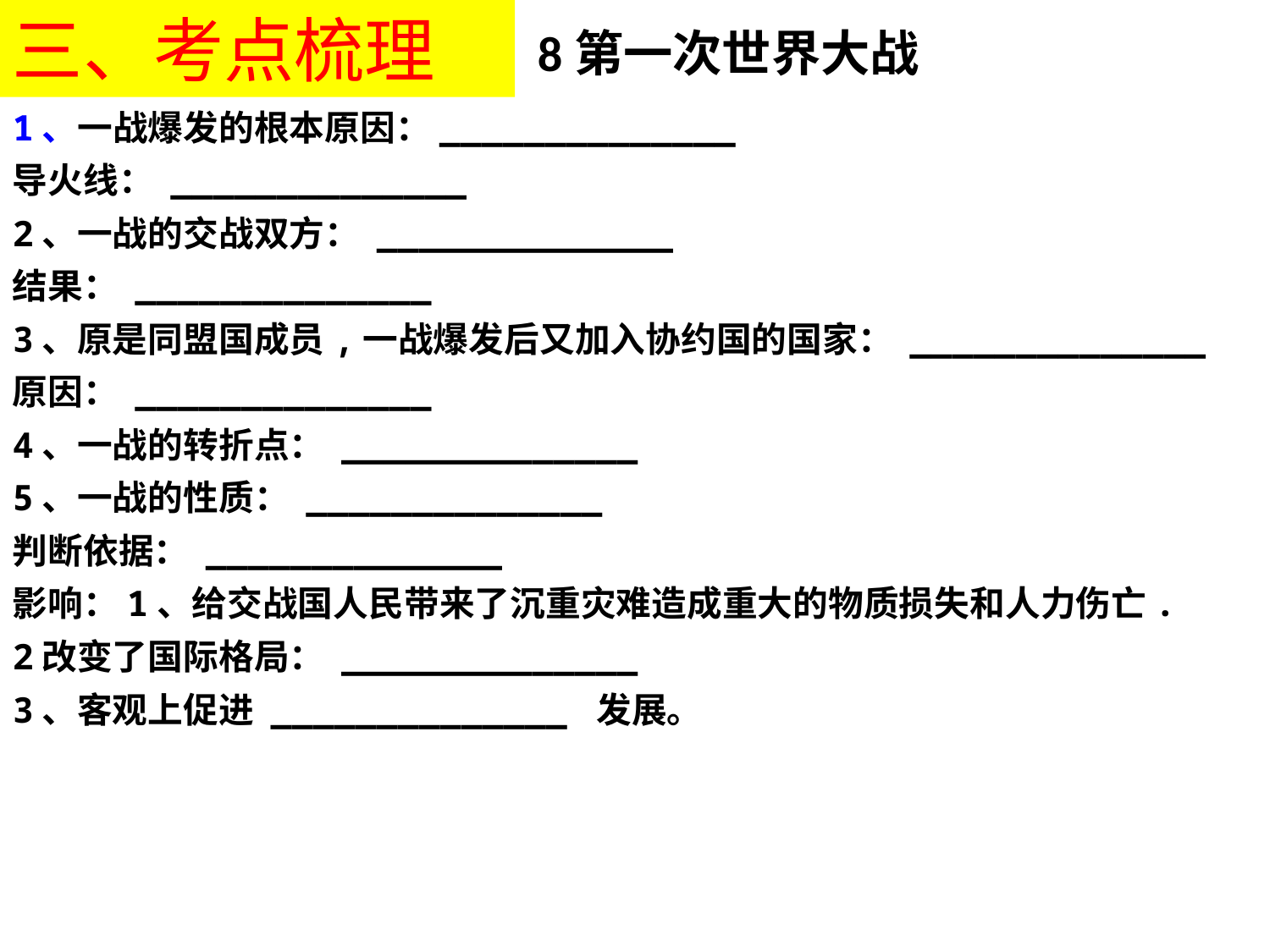

三、考点梳理
8第一次世界大战
1、一战爆发的根本原因：______________
导火线： ______________
2、一战的交战双方： ______________
结果： ______________
3、原是同盟国成员,一战爆发后又加入协约国的国家： ______________
原因： ______________
4、一战的转折点： ______________
5、一战的性质： ______________
判断依据： ______________
影响：1、给交战国人民带来了沉重灾难造成重大的物质损失和人力伤亡.
2改变了国际格局： ______________
3、客观上促进 ______________ 发展。